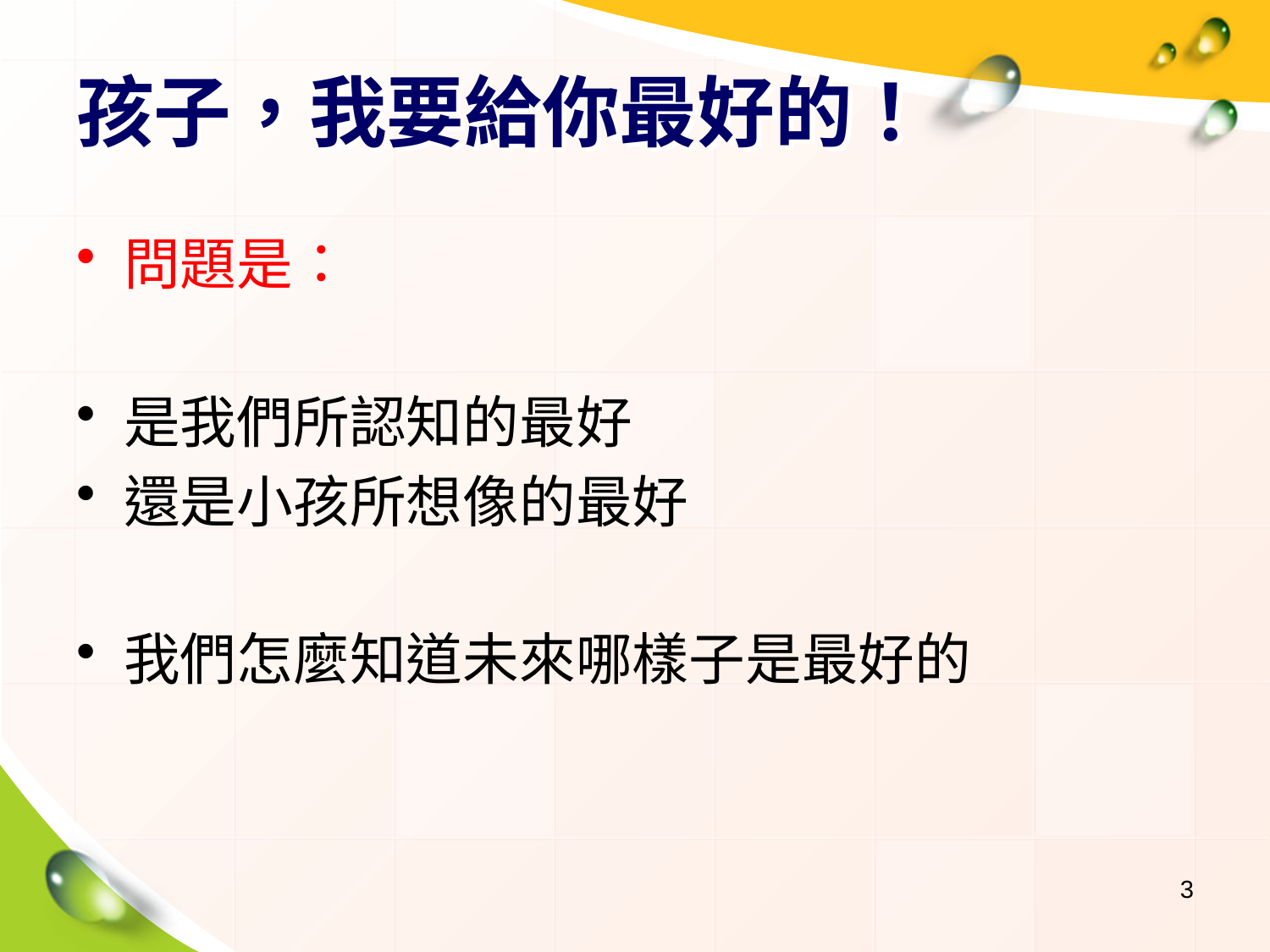

# 孩子，我要給你最好的！
問題是：

是我們所認知的最好
還是小孩所想像的最好

我們怎麼知道未來哪樣子是最好的

3